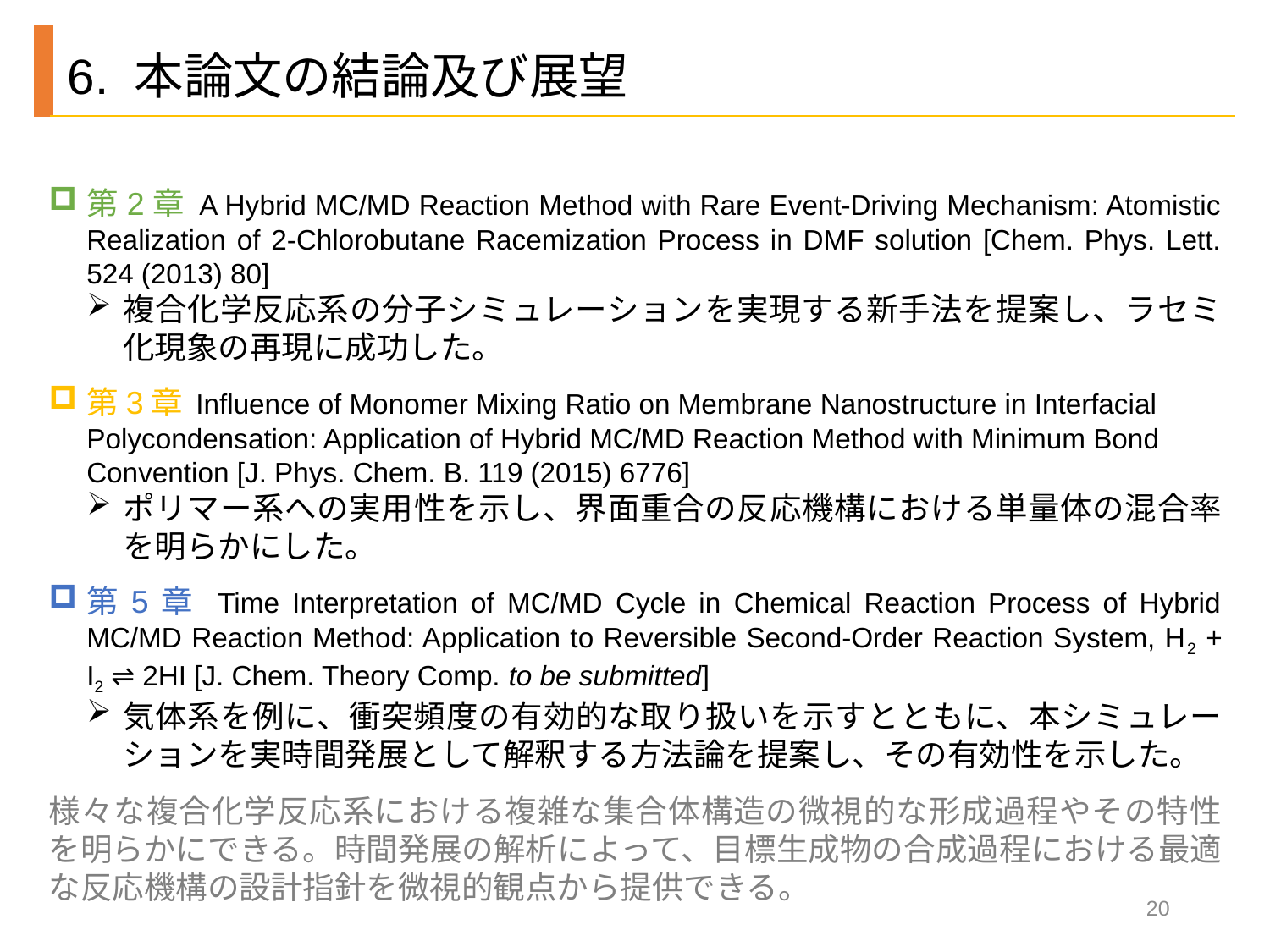

6. 本論文の結論及び展望
第2章 A Hybrid MC/MD Reaction Method with Rare Event-Driving Mechanism: Atomistic Realization of 2-Chlorobutane Racemization Process in DMF solution [Chem. Phys. Lett. 524 (2013) 80]
複合化学反応系の分子シミュレーションを実現する新手法を提案し、ラセミ化現象の再現に成功した。

第3章 Influence of Monomer Mixing Ratio on Membrane Nanostructure in Interfacial Polycondensation: Application of Hybrid MC/MD Reaction Method with Minimum Bond Convention [J. Phys. Chem. B. 119 (2015) 6776]
ポリマー系への実用性を示し、界面重合の反応機構における単量体の混合率を明らかにした。

第5章 Time Interpretation of MC/MD Cycle in Chemical Reaction Process of Hybrid MC/MD Reaction Method: Application to Reversible Second-Order Reaction System, H2 + I2 ⇌ 2HI [J. Chem. Theory Comp. to be submitted]
気体系を例に、衝突頻度の有効的な取り扱いを示すとともに、本シミュレーションを実時間発展として解釈する方法論を提案し、その有効性を示した。

様々な複合化学反応系における複雑な集合体構造の微視的な形成過程やその特性を明らかにできる。時間発展の解析によって、目標生成物の合成過程における最適な反応機構の設計指針を微視的観点から提供できる。
20